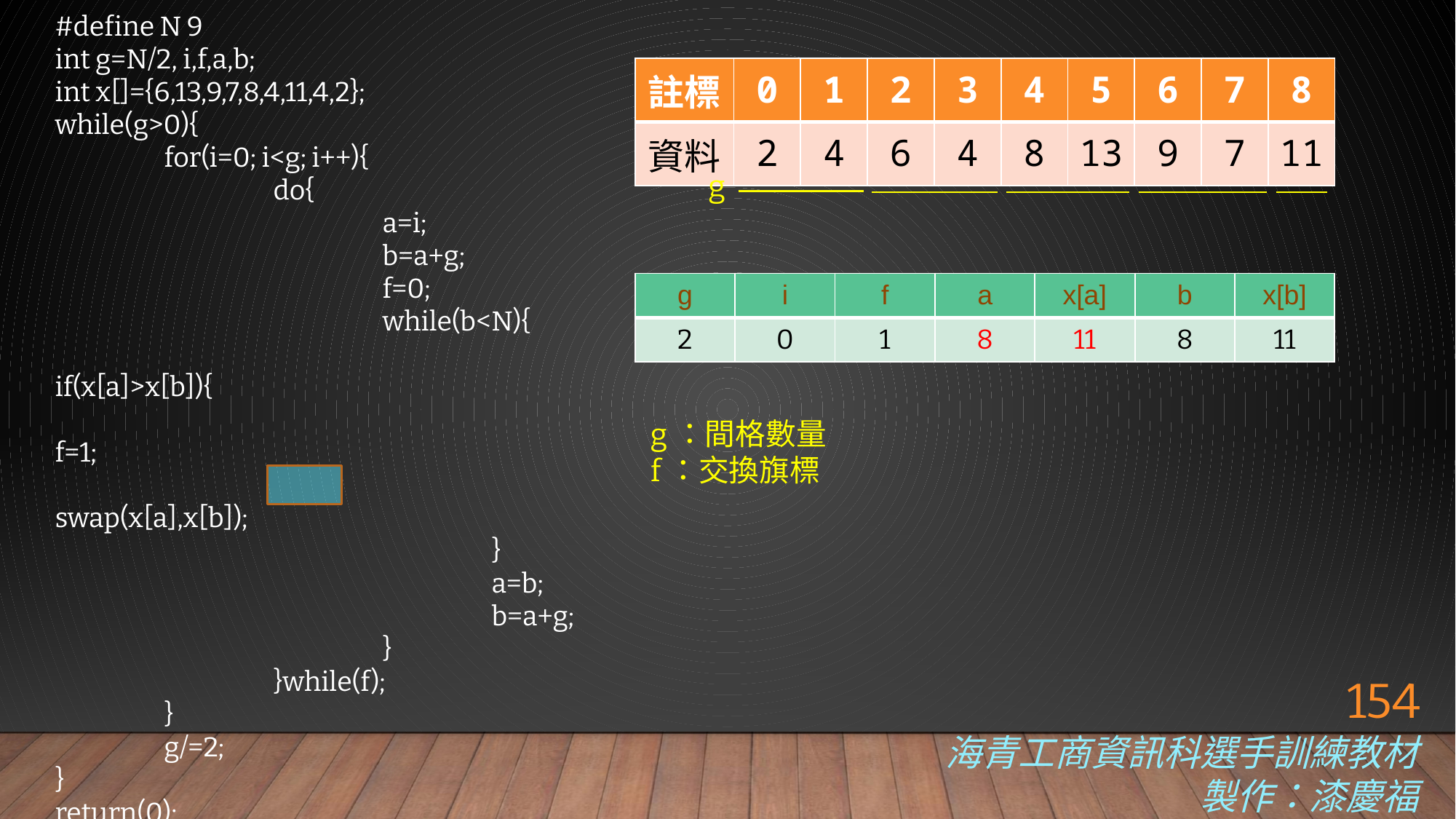

#define N 9
int g=N/2, i,f,a,b;
int x[]={6,13,9,7,8,4,11,4,2};
while(g>0){
    	for(i=0; i<g; i++){
		do{
			a=i;
			b=a+g;
			f=0;
	    		while(b<N){
    				if(x[a]>x[b]){
    					f=1;
    					swap(x[a],x[b]);
				}
				a=b;
				b=a+g;
			}
		}while(f);
    	}
	g/=2;
}
return(0);
| 註標 | 0 | 1 | 2 | 3 | 4 | 5 | 6 | 7 | 8 |
| --- | --- | --- | --- | --- | --- | --- | --- | --- | --- |
| 資料 | 2 | 4 | 6 | 4 | 8 | 13 | 9 | 7 | 11 |
g
| g | i | f | a | x[a] | b | x[b] |
| --- | --- | --- | --- | --- | --- | --- |
| 2 | 0 | 1 | 8 | 11 | 8 | 11 |
g：間格數量
f：交換旗標

154
海青工商資訊科選手訓練教材
製作：漆慶福